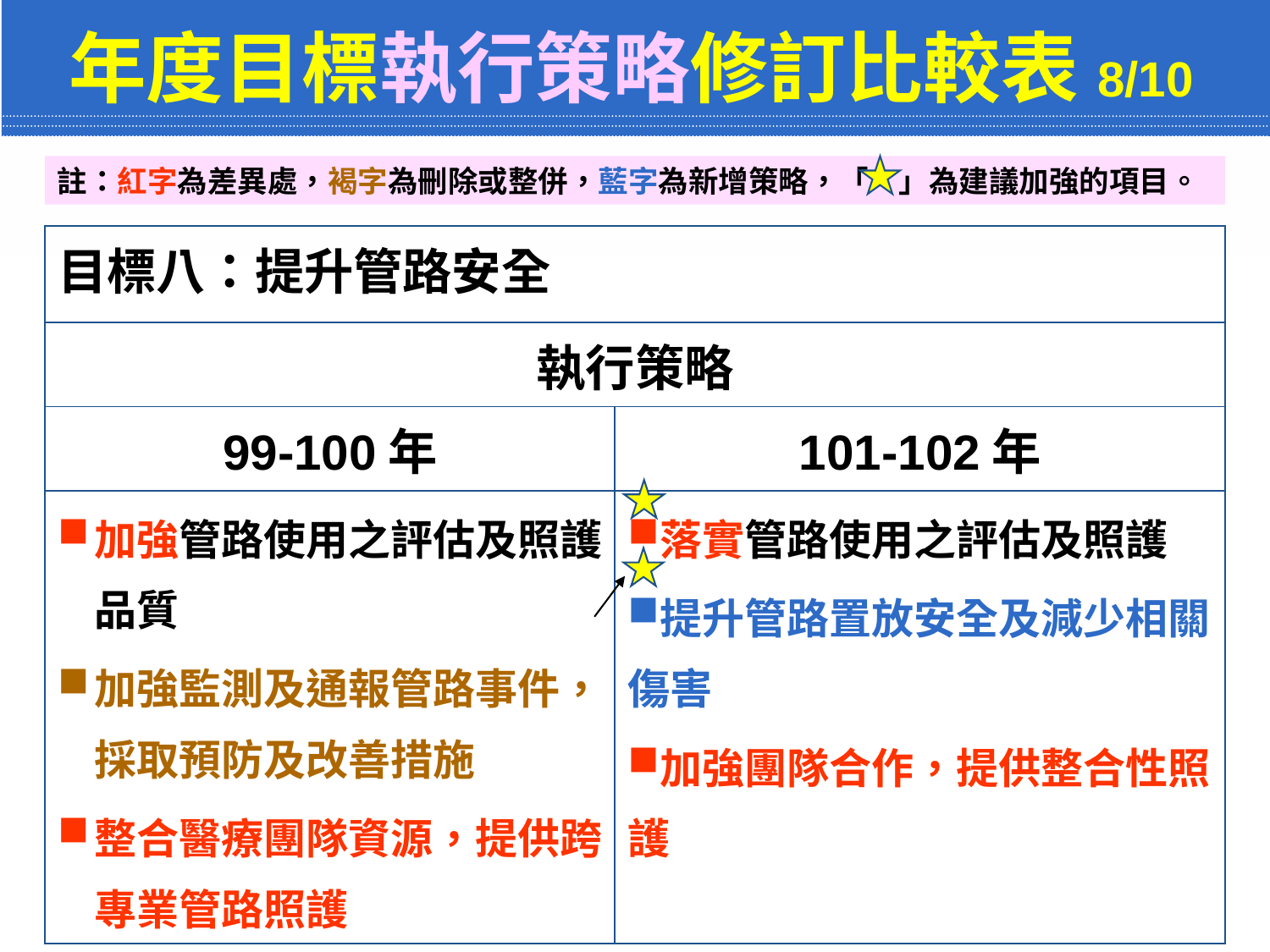

# 年度目標執行策略修訂比較表8/10
註：紅字為差異處，褐字為刪除或整併，藍字為新增策略，「　」為建議加強的項目。

| 目標八：提升管路安全 |  |
| --- | --- |
| 執行策略 |  |
| 99-100年 | 101-102年 |
| 加強管路使用之評估及照護品質 加強監測及通報管路事件，採取預防及改善措施 整合醫療團隊資源，提供跨專業管路照護 | 落實管路使用之評估及照護 提升管路置放安全及減少相關傷害 加強團隊合作，提供整合性照護 |